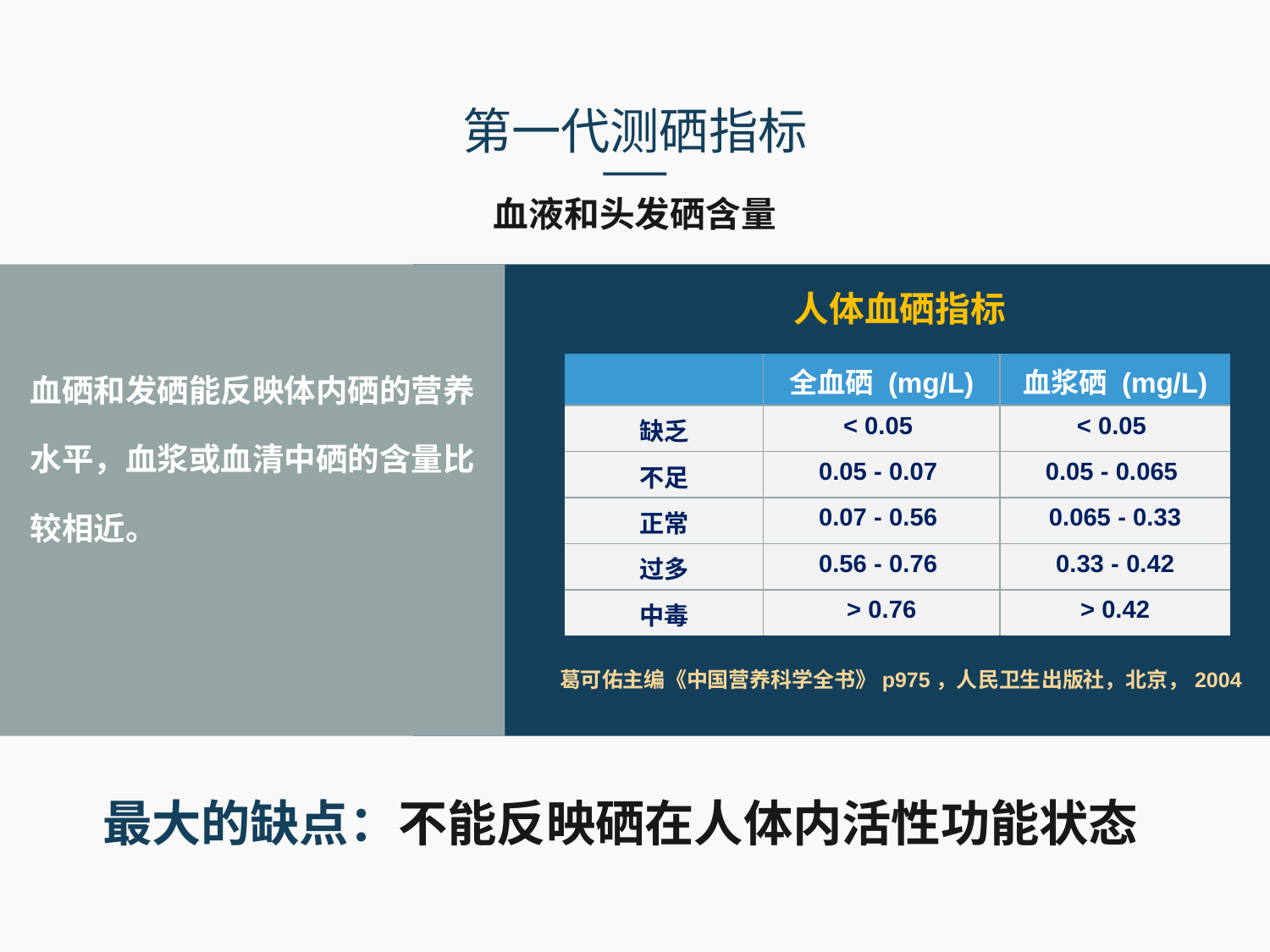

# 第一代测硒指标

血液和头发硒含量

人体血硒指标
血硒和发硒能反映体内硒的营养水平，血浆或血清中硒的含量比较相近。

|  | 全血硒 (mg/L) | 血浆硒 (mg/L) |
| --- | --- | --- |
| 缺乏 | < 0.05 | < 0.05 |
| 不足 | 0.05 - 0.07 | 0.05 - 0.065 |
| 正常 | 0.07 - 0.56 | 0.065 - 0.33 |
| 过多 | 0.56 - 0.76 | 0.33 - 0.42 |
| 中毒 | > 0.76 | > 0.42 |
葛可佑主编《中国营养科学全书》p975，人民卫生出版社，北京，2004
最大的缺点：不能反映硒在人体内活性功能状态